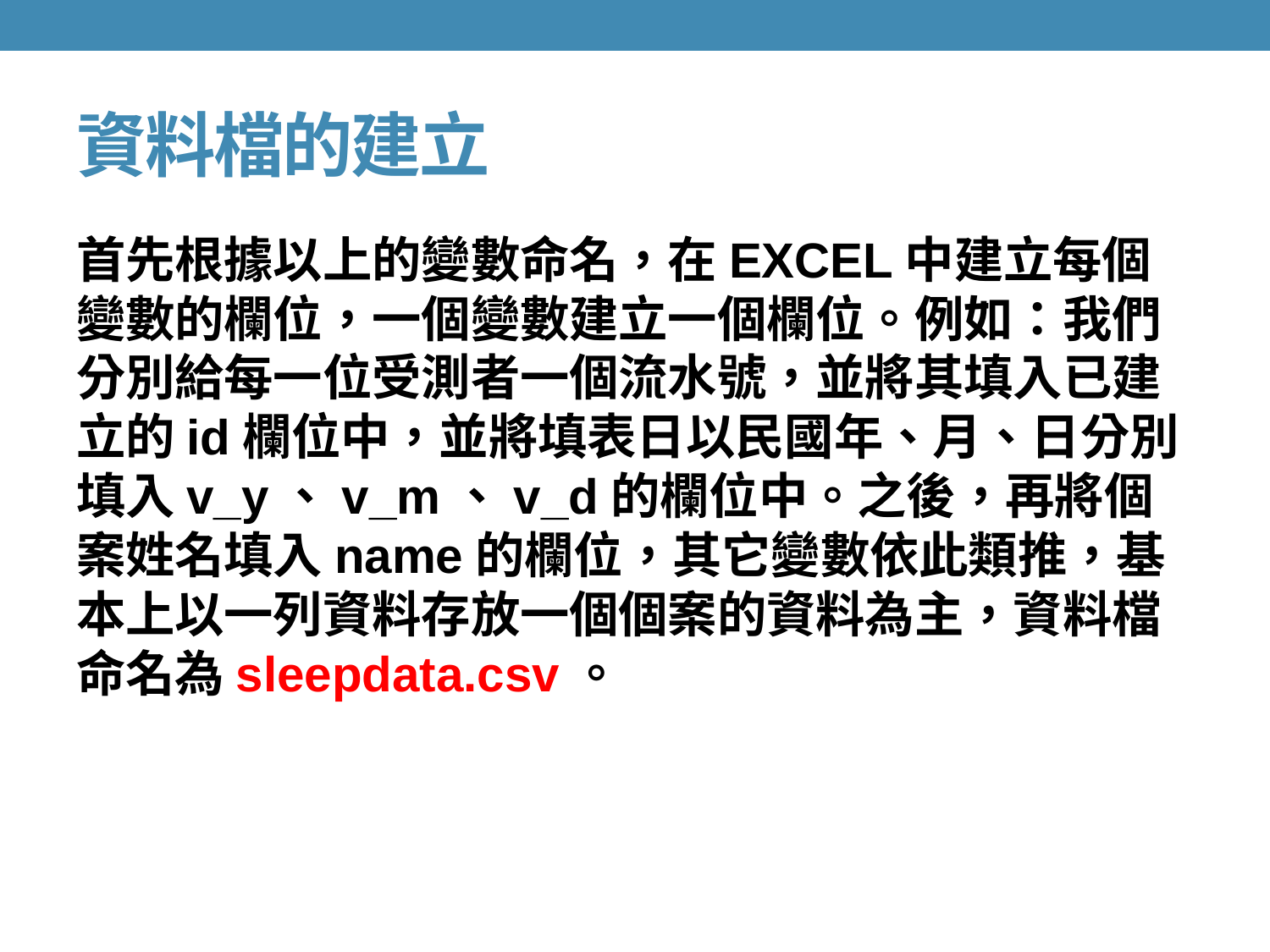

# 資料檔的建立
首先根據以上的變數命名，在EXCEL中建立每個變數的欄位，一個變數建立一個欄位。例如：我們分別給每一位受測者一個流水號，並將其填入已建立的id欄位中，並將填表日以民國年、月、日分別填入v_y、v_m、v_d的欄位中。之後，再將個案姓名填入name的欄位，其它變數依此類推，基本上以一列資料存放一個個案的資料為主，資料檔命名為sleepdata.csv。